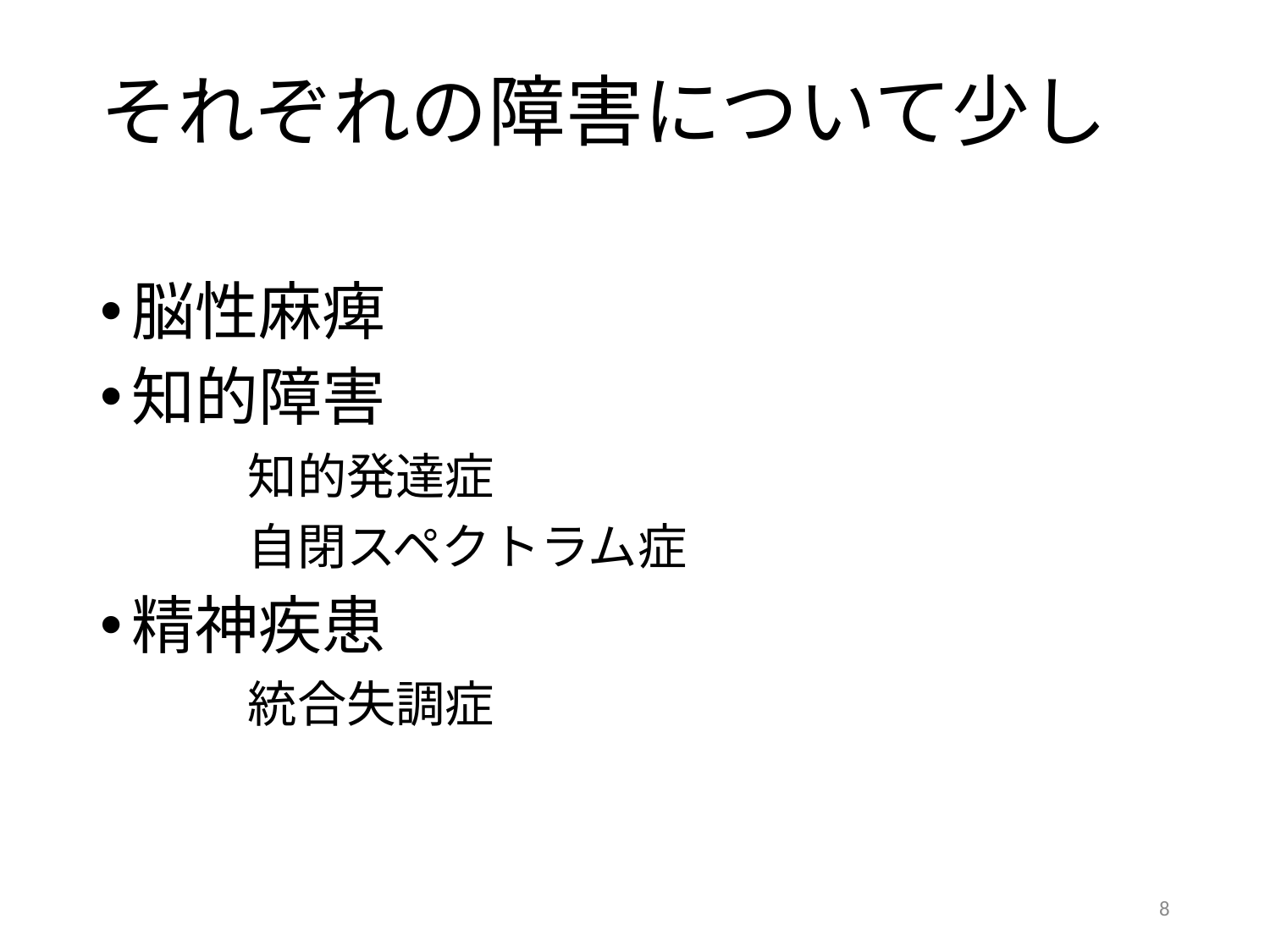

# それぞれの障害について少し
脳性麻痺
知的障害
　　　知的発達症
　　　自閉スペクトラム症
精神疾患
　　　統合失調症

8